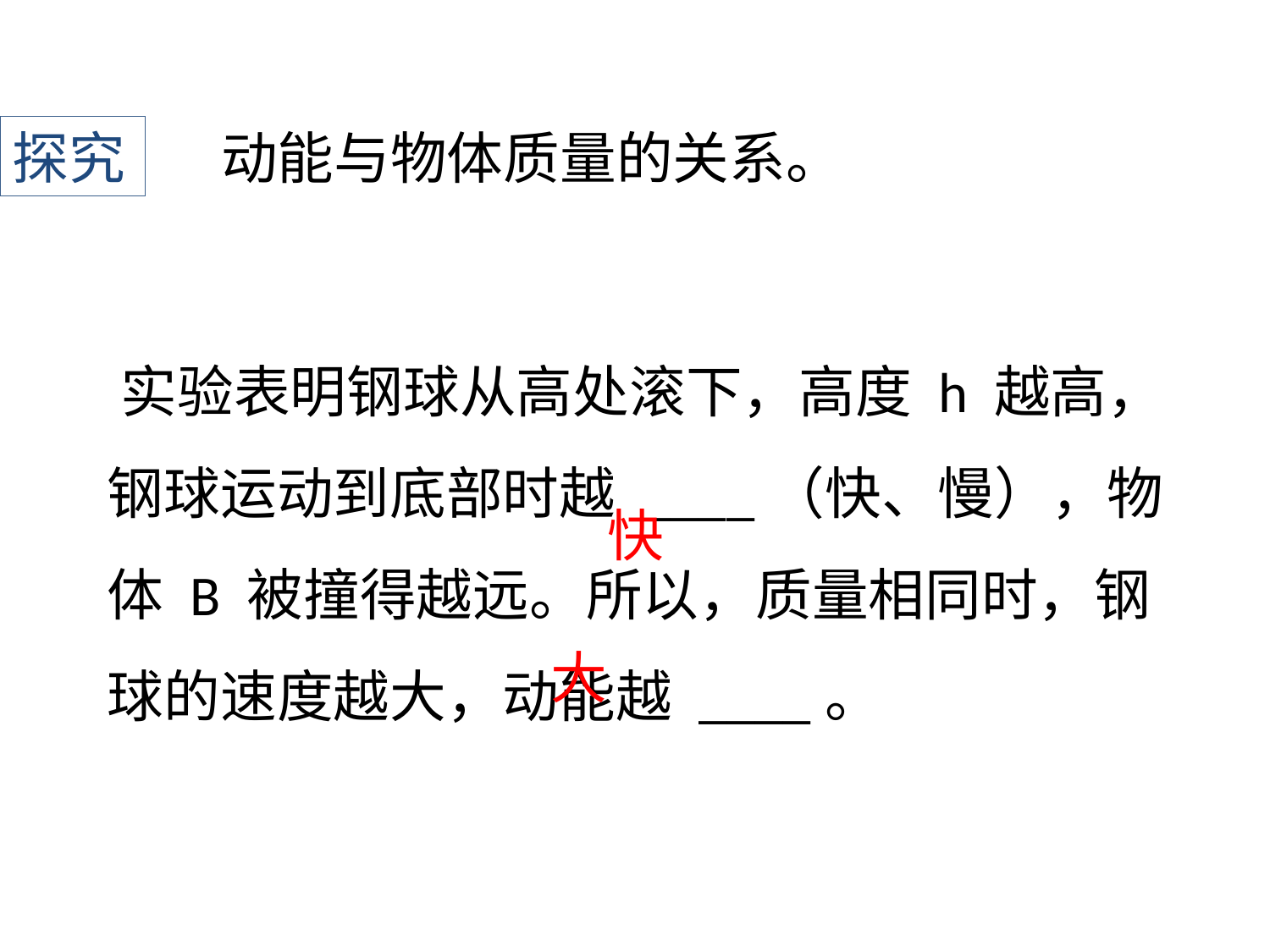

探究
﻿动能与物体质量的关系。
﻿实验表明钢球从高处滚下，高度 h 越高，钢球运动到底部时越 ____（快、慢），物体 B 被撞得越远。所以，质量相同时，钢球的速度越大，动能越 ____。
﻿快
﻿大